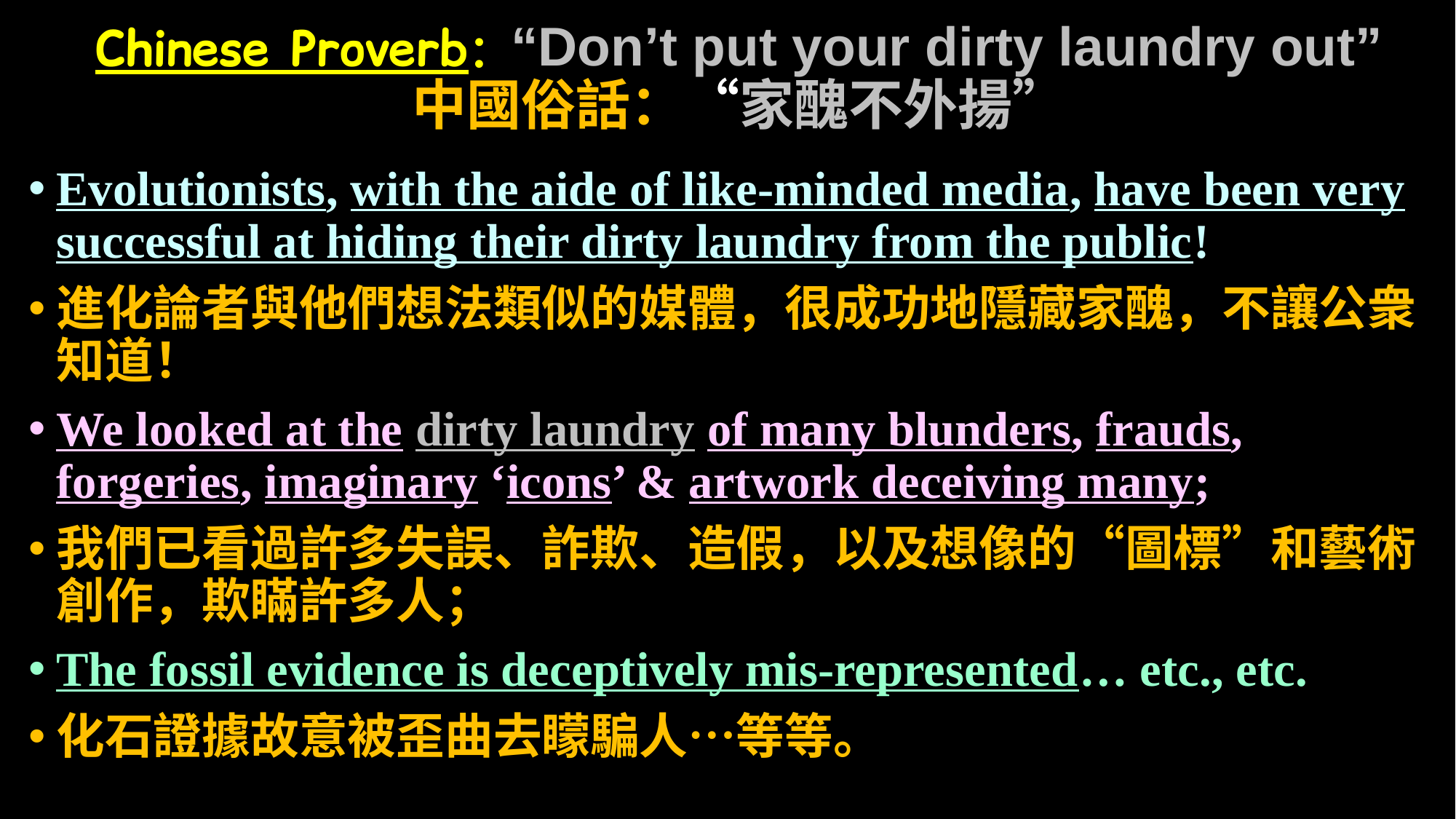

# Chinese Proverb: “Don’t put your dirty laundry out” 中國俗話：“家醜不外揚”
Evolutionists, with the aide of like-minded media, have been very successful at hiding their dirty laundry from the public!
進化論者與他們想法類似的媒體，很成功地隱藏家醜，不讓公衆知道！
We looked at the dirty laundry of many blunders, frauds, forgeries, imaginary ‘icons’ & artwork deceiving many;
我們已看過許多失誤、詐欺、造假，以及想像的“圖標”和藝術創作，欺瞞許多人；
The fossil evidence is deceptively mis-represented… etc., etc.
化石證據故意被歪曲去矇騙人…等等。